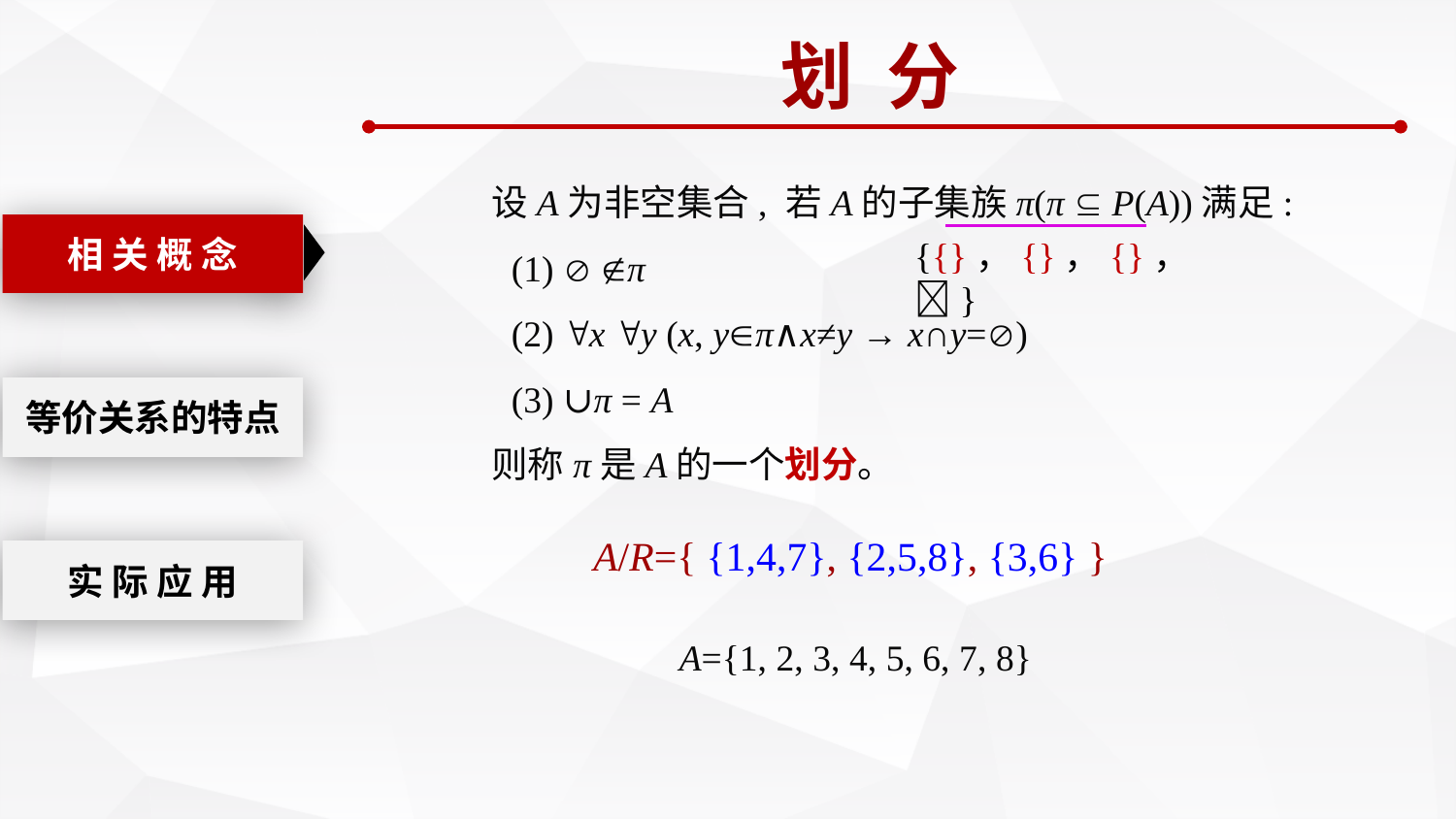

划  分
 设A为非空集合, 若A的子集族π(π ⊆ P(A))满足:
    (1) ∅ ∉π
    (2) ∀x ∀y (x, y∈π∧x≠y → x∩y=∅)
    (3) ∪π = A
 则称π是A的一个划分。
相 关 概 念
{{}，{}，{}，∅}

等价关系的特点
A/R={ {1,4,7}, {2,5,8}, {3,6} }
实 际 应 用
A={1, 2, 3, 4, 5, 6, 7, 8}